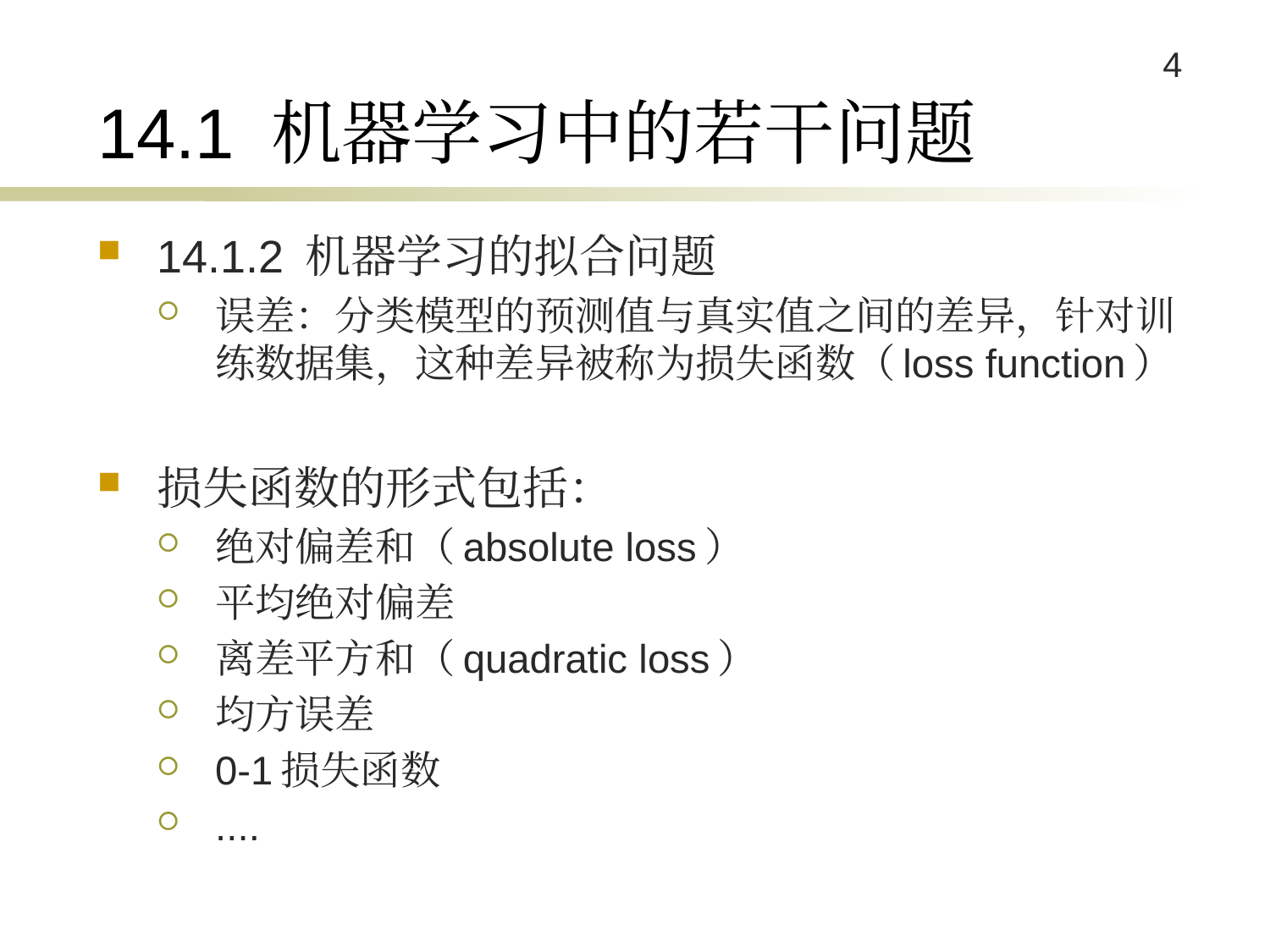

# 14.1 机器学习中的若干问题
14.1.2 机器学习的拟合问题
误差：分类模型的预测值与真实值之间的差异，针对训练数据集，这种差异被称为损失函数（loss function）

损失函数的形式包括：
绝对偏差和（absolute loss）
平均绝对偏差
离差平方和（quadratic loss）
均方误差
0-1损失函数
....